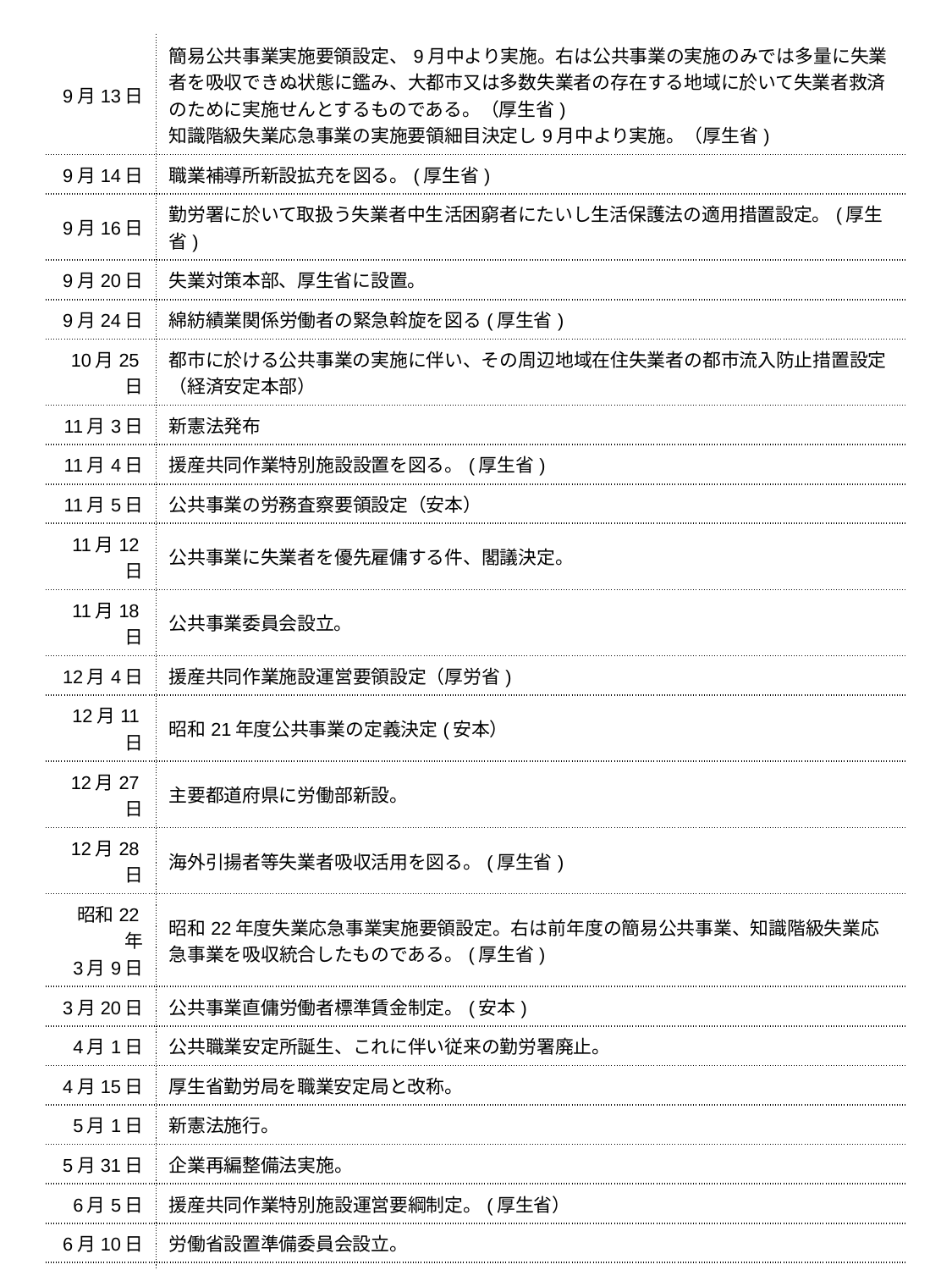

| 9月13日 | 簡易公共事業実施要領設定、9月中より実施。右は公共事業の実施のみでは多量に失業者を吸収できぬ状態に鑑み、大都市又は多数失業者の存在する地域に於いて失業者救済のために実施せんとするものである。（厚生省) 知識階級失業応急事業の実施要領細目決定し9月中より実施。（厚生省) |
| --- | --- |
| 9月14日 | 職業補導所新設拡充を図る。(厚生省) |
| 9月16日 | 勤労署に於いて取扱う失業者中生活困窮者にたいし生活保護法の適用措置設定。(厚生省) |
| 9月20日 | 失業対策本部、厚生省に設置。 |
| 9月24日 | 綿紡績業関係労働者の緊急斡旋を図る(厚生省) |
| 10月25日 | 都市に於ける公共事業の実施に伴い、その周辺地域在住失業者の都市流入防止措置設定（経済安定本部） |
| 11月3日 | 新憲法発布 |
| 11月4日 | 援産共同作業特別施設設置を図る。(厚生省) |
| 11月5日 | 公共事業の労務査察要領設定（安本） |
| 11月12日 | 公共事業に失業者を優先雇傭する件、閣議決定。 |
| 11月18日 | 公共事業委員会設立。 |
| 12月4日 | 援産共同作業施設運営要領設定（厚労省) |
| 12月11日 | 昭和21年度公共事業の定義決定(安本） |
| 12月27日 | 主要都道府県に労働部新設。 |
| 12月28日 | 海外引揚者等失業者吸収活用を図る。(厚生省) |
| 昭和22年 3月9日 | 昭和22年度失業応急事業実施要領設定。右は前年度の簡易公共事業、知識階級失業応急事業を吸収統合したものである。(厚生省) |
| 3月20日 | 公共事業直傭労働者標準賃金制定。(安本) |
| 4月1日 | 公共職業安定所誕生、これに伴い従来の勤労署廃止。 |
| 4月15日 | 厚生省勤労局を職業安定局と改称。 |
| 5月1日 | 新憲法施行。 |
| 5月31日 | 企業再編整備法実施。 |
| 6月5日 | 援産共同作業特別施設運営要綱制定。(厚生省） |
| 6月10日 | 労働省設置準備委員会設立。 |
| 6月11日 | 政府、経済緊急対策発表。 |
| 7月4日 | 政府、第一次経済白書発表。 |
| 7月29日 | 職業補導施設拡充計画樹立。(厚生省) |
| 8月9日 | 労働関係閣僚懇談会。 |
| 8月31日 | 労働省設置法公布。 |
| 9月1日 | 労働省発足、大臣米窪満亮。 |